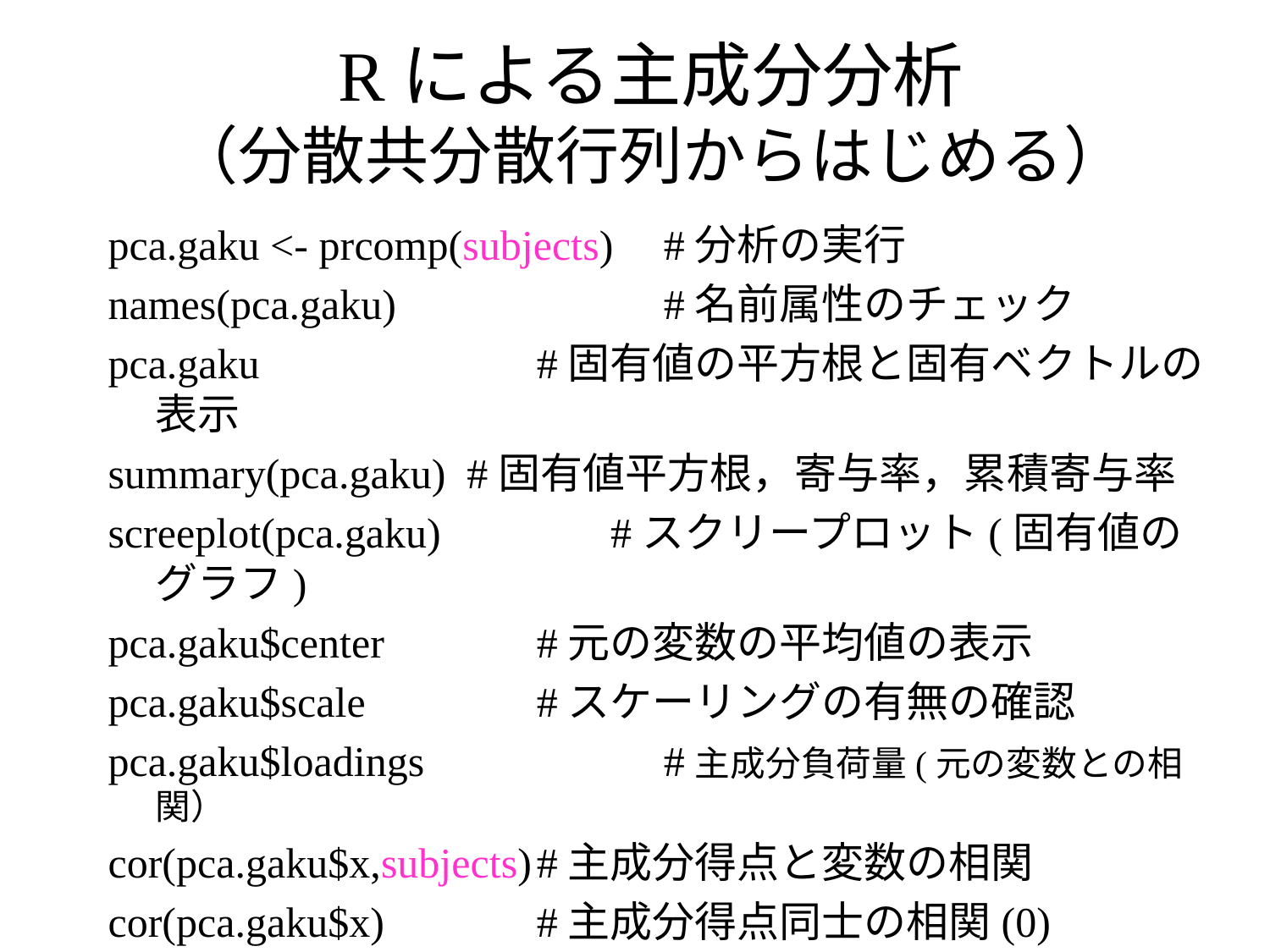

# Rによる主成分分析 （分散共分散行列からはじめる）
pca.gaku <- prcomp(subjects) 	#分析の実行
names(pca.gaku)			#名前属性のチェック
pca.gaku  　		#固有値の平方根と固有ベクトルの表示
summary(pca.gaku)  #固有値平方根，寄与率，累積寄与率
screeplot(pca.gaku)                #スクリープロット(固有値のグラフ)
pca.gaku$center		#元の変数の平均値の表示
pca.gaku$scale		#スケーリングの有無の確認
pca.gaku$loadings		#主成分負荷量(元の変数との相関）
cor(pca.gaku$x,subjects)	#主成分得点と変数の相関
cor(pca.gaku$x)		#主成分得点同士の相関(0)
biplot(pca.gaku, choices=c(1,2))	#バイプロット